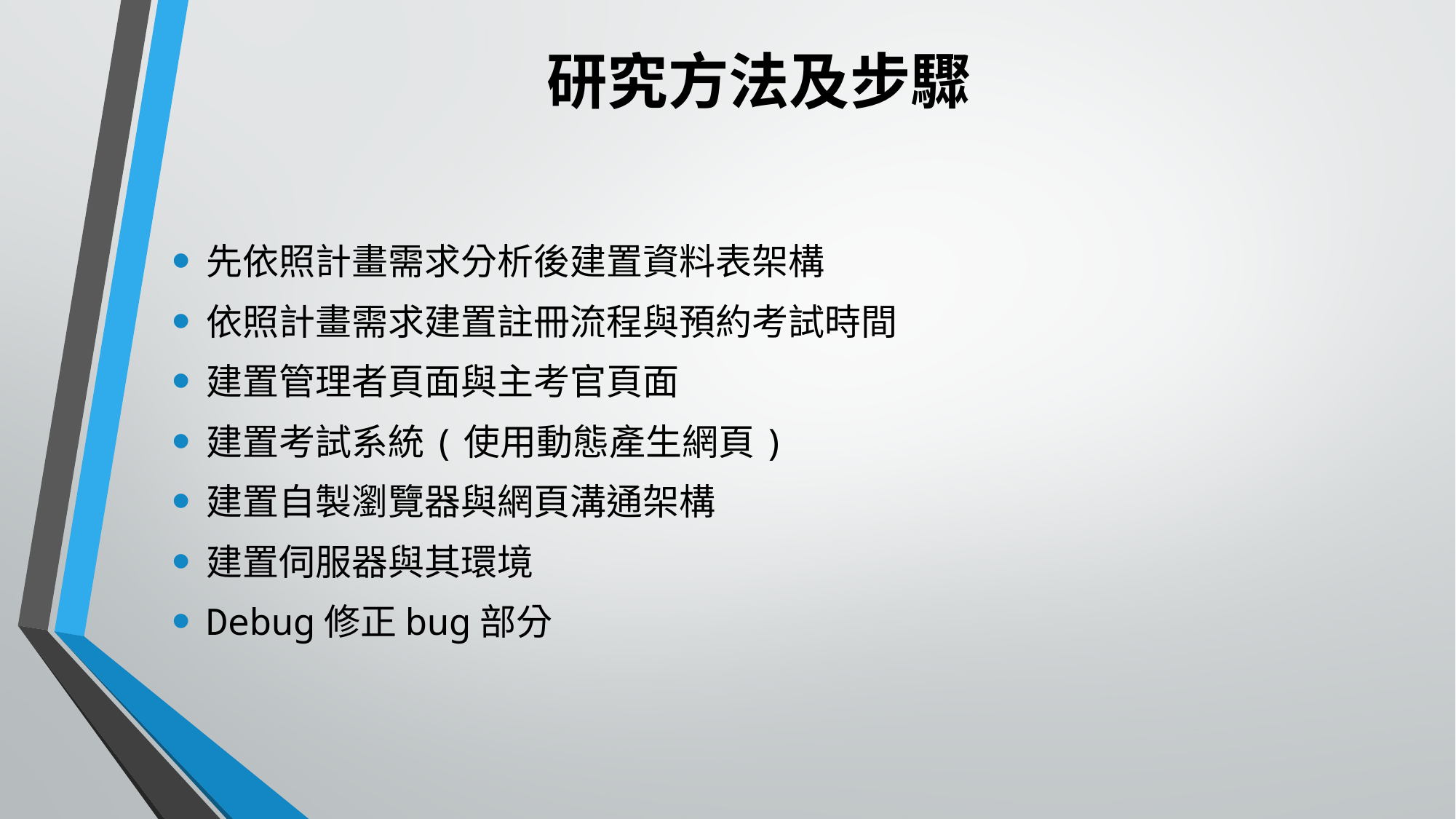

# 研究方法及步驟
先依照計畫需求分析後建置資料表架構
依照計畫需求建置註冊流程與預約考試時間
建置管理者頁面與主考官頁面
建置考試系統(使用動態產生網頁)
建置自製瀏覽器與網頁溝通架構
建置伺服器與其環境
Debug修正bug部分